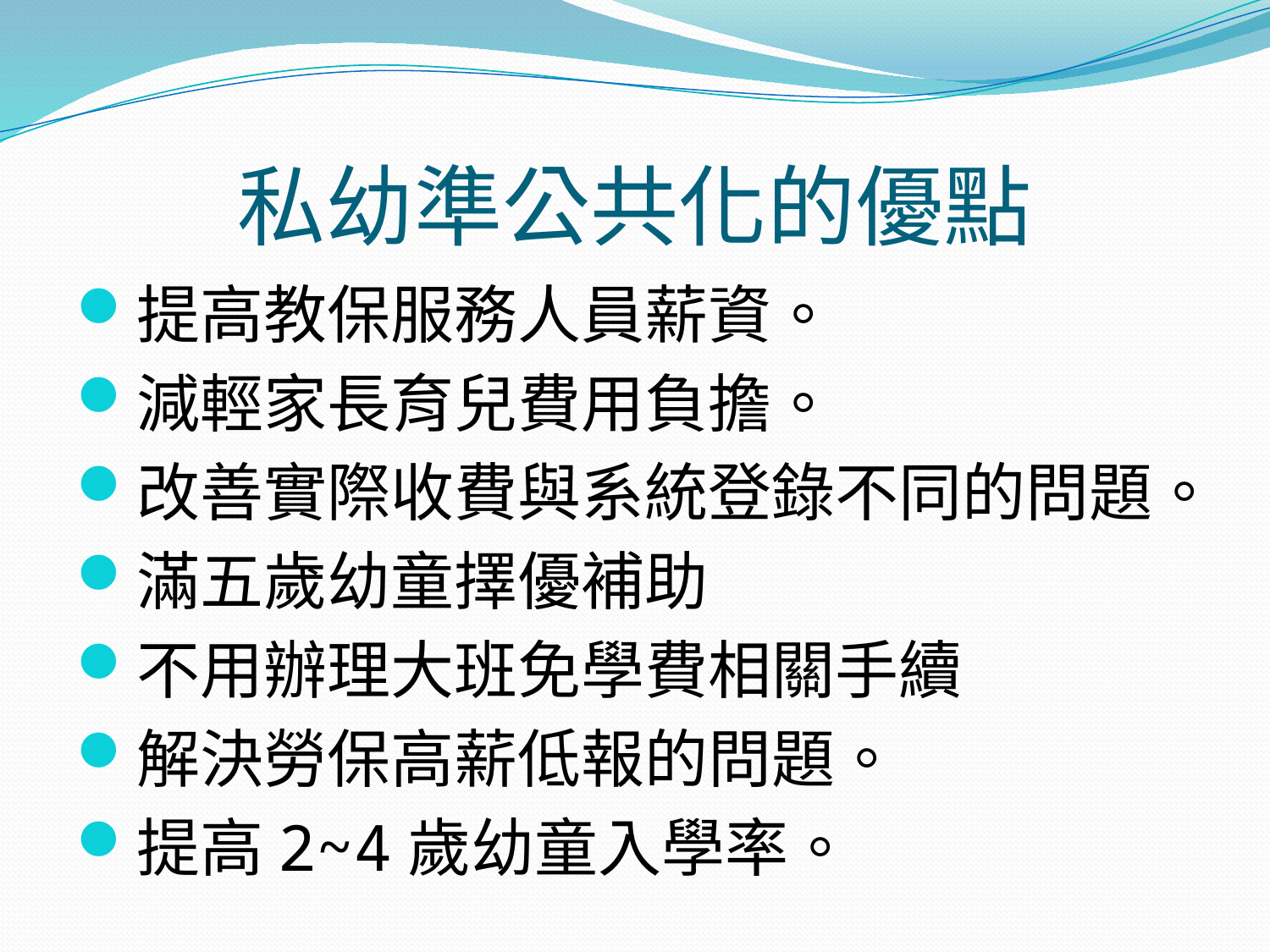

# 私幼準公共化的優點
提高教保服務人員薪資。
減輕家長育兒費用負擔。
改善實際收費與系統登錄不同的問題。
滿五歲幼童擇優補助
不用辦理大班免學費相關手續
解決勞保高薪低報的問題。
提高2~4歲幼童入學率。